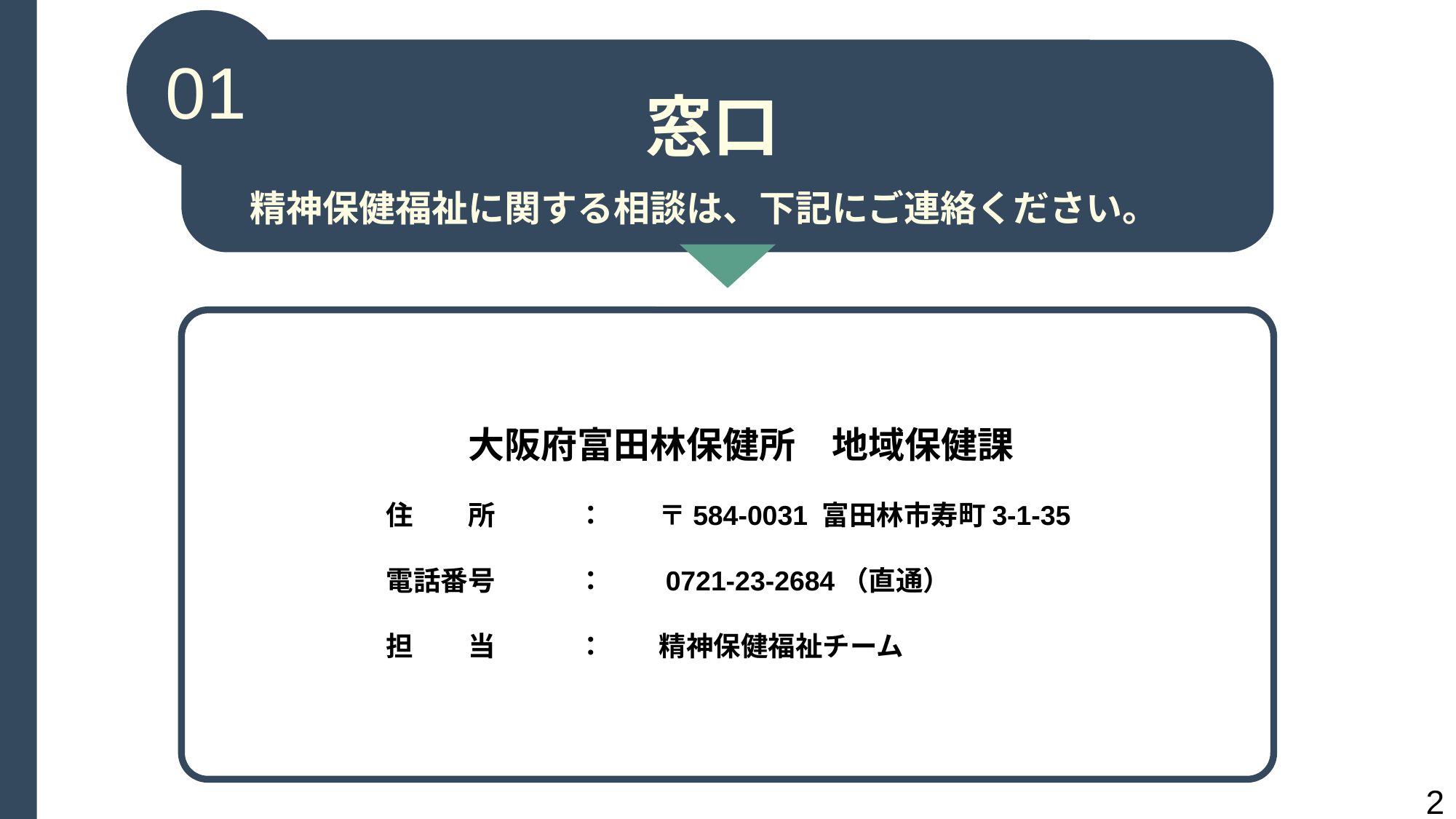

01

窓口
精神保健福祉に関する相談は、下記にご連絡ください。

　　　　　　大阪府富田林保健所　地域保健課
　　
　　　　　住　　所　　　：　　〒584-0031 富田林市寿町3-1-35

　　　　　電話番号　　　：　　0721-23-2684（直通）

　　　　　担　　当　　　：　　精神保健福祉チーム